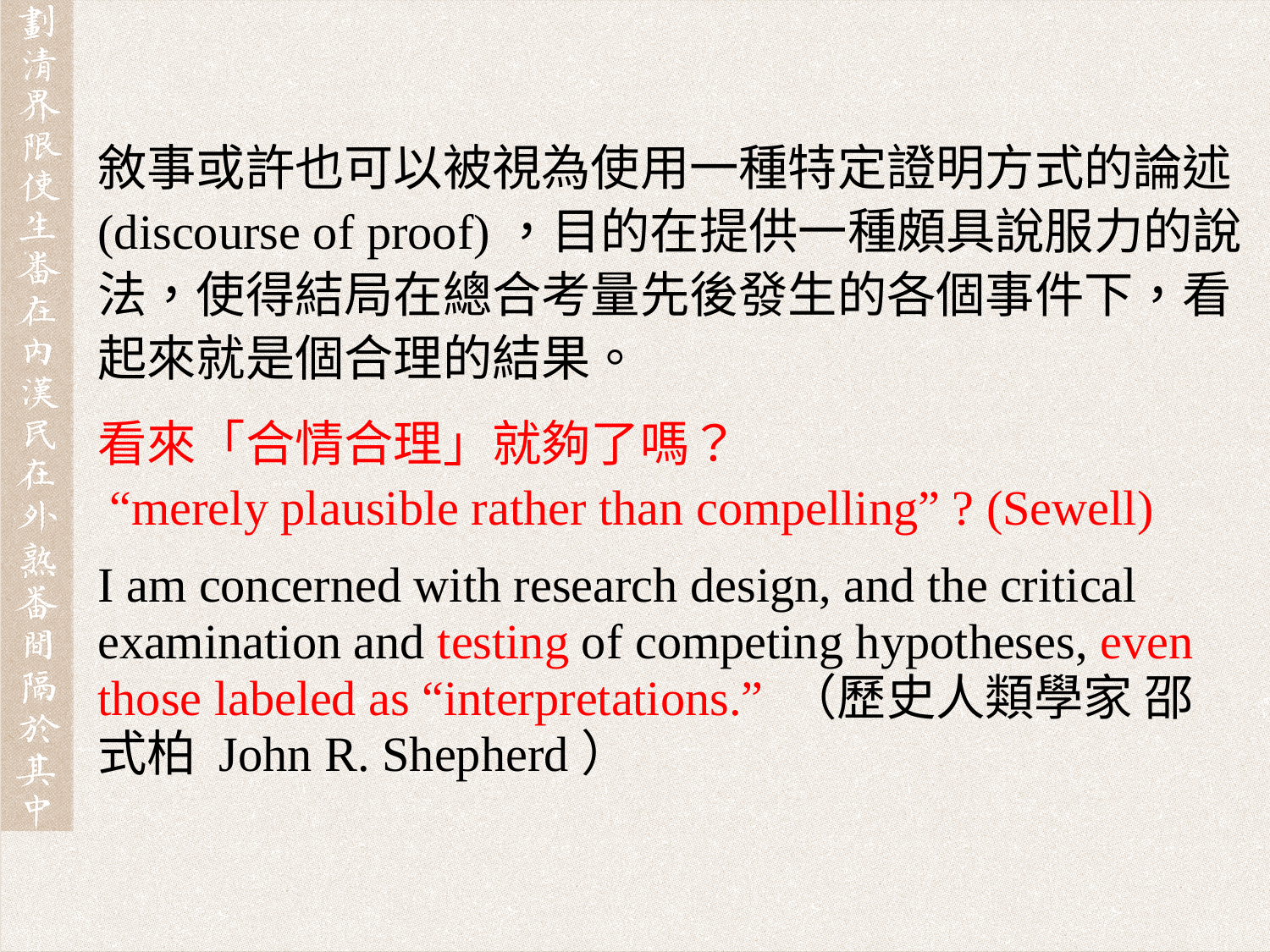

敘事或許也可以被視為使用一種特定證明方式的論述(discourse of proof)，目的在提供一種頗具說服力的說法，使得結局在總合考量先後發生的各個事件下，看起來就是個合理的結果。
看來「合情合理」就夠了嗎？
 “merely plausible rather than compelling” ? (Sewell)
I am concerned with research design, and the critical examination and testing of competing hypotheses, even those labeled as “interpretations.” （歷史人類學家 邵式柏 John R. Shepherd）